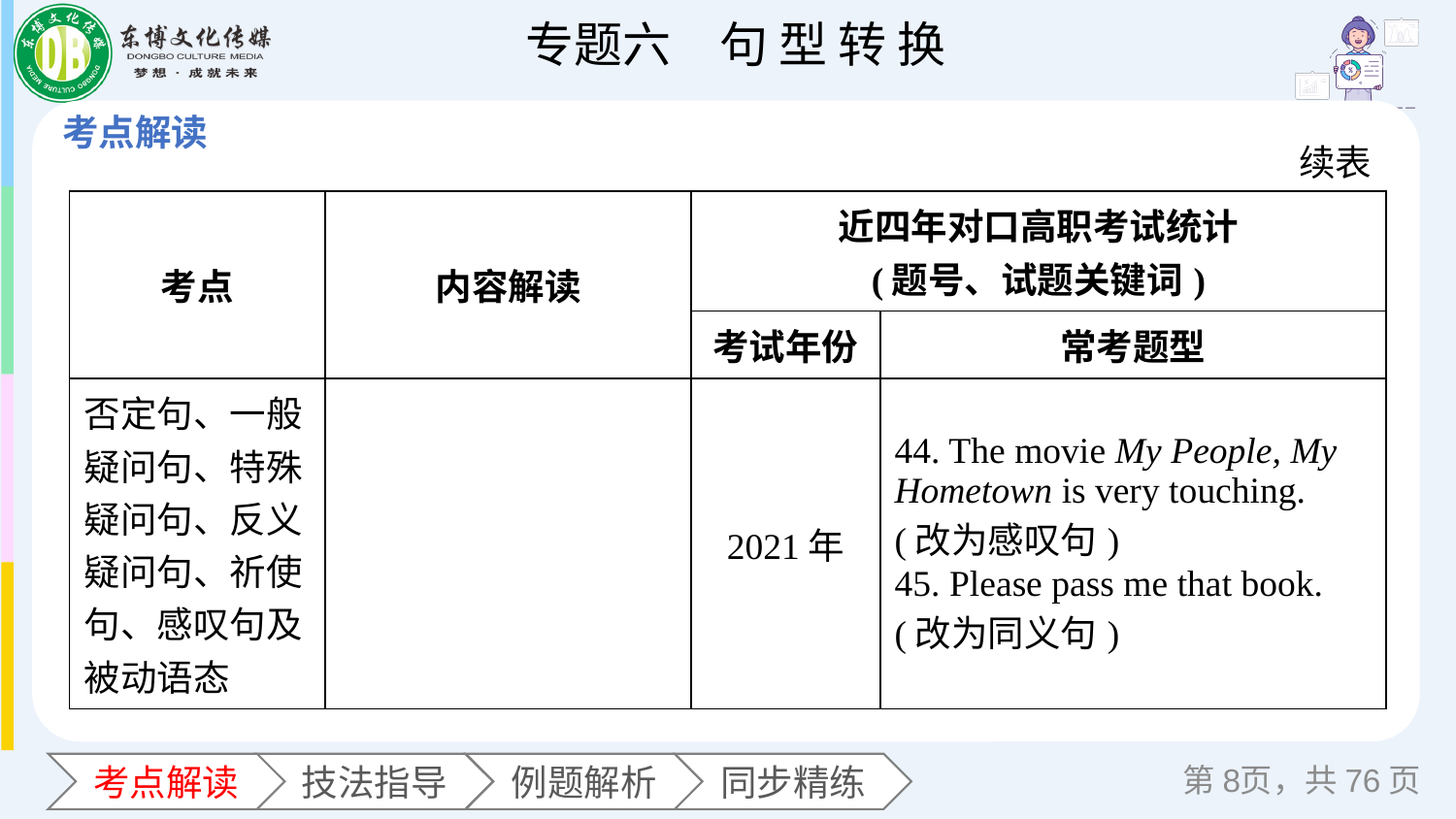

续表
| 考点 | 内容解读 | 近四年对口高职考试统计 (题号、试题关键词) |  |
| --- | --- | --- | --- |
|  |  | 考试年份 | 常考题型 |
| 否定句、一般疑问句、特殊疑问句、反义疑问句、祈使句、感叹句及被动语态 |  | 2021年 | 44. The movie My People, My Hometown is very touching. (改为感叹句) 45. Please pass me that book. (改为同义句) |
第8页，共76页